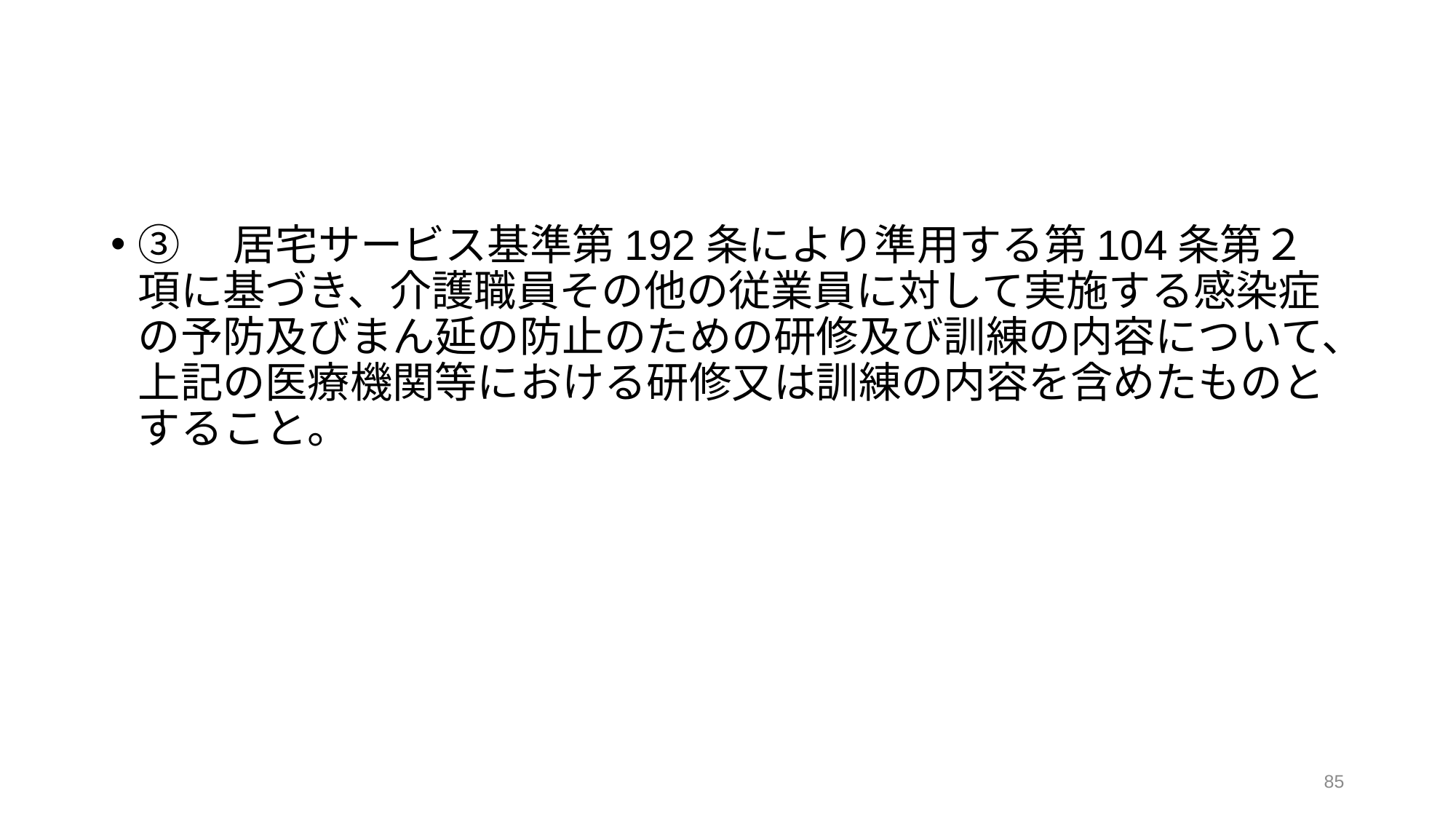

#
③　居宅サービス基準第192条により準用する第104条第２項に基づき、介護職員その他の従業員に対して実施する感染症の予防及びまん延の防止のための研修及び訓練の内容について、上記の医療機関等における研修又は訓練の内容を含めたものとすること。
85